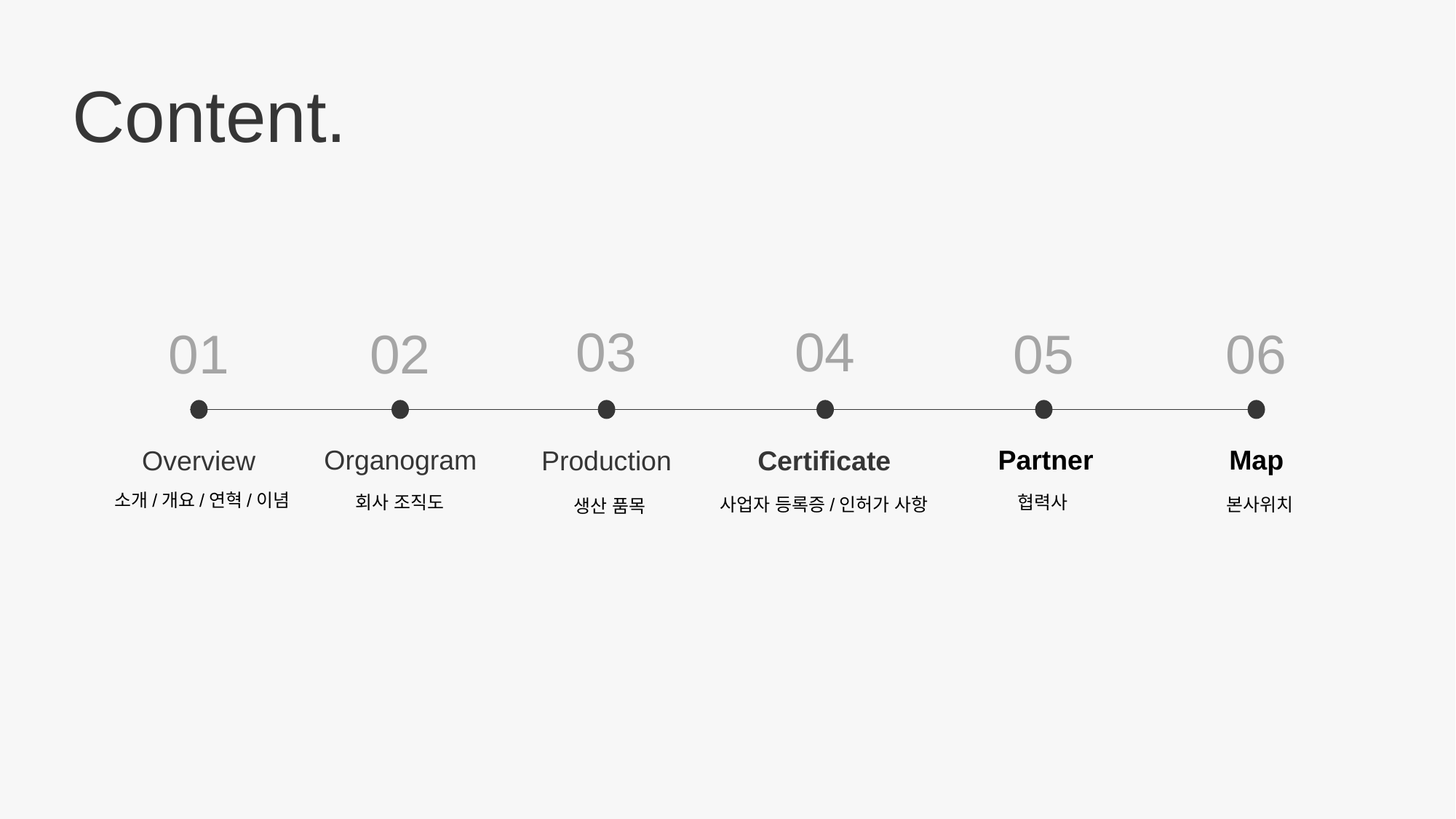

Content.
03
04
01
02
05
06

 Partner
Organogram
Map
Overview
Production
Certificate
소개/개요/연혁/이념

협력사
회사 조직도
사업자 등록증/인허가 사항
본사위치
생산 품목